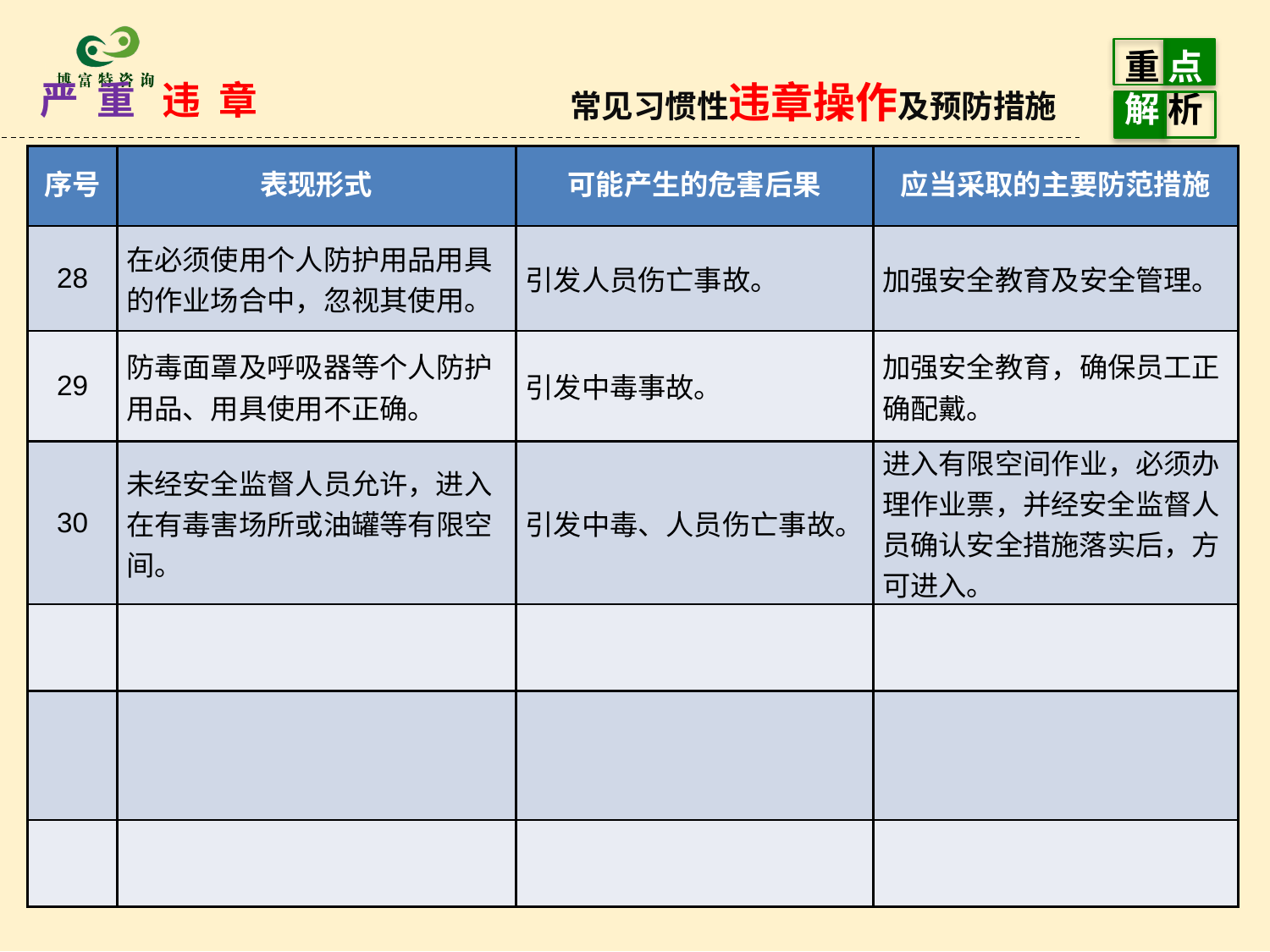

严  重   违  章
| 序号 | 表现形式 | 可能产生的危害后果 | 应当采取的主要防范措施 |
| --- | --- | --- | --- |
| 28 | 在必须使用个人防护用品用具的作业场合中，忽视其使用。 | 引发人员伤亡事故。 | 加强安全教育及安全管理。 |
| 29 | 防毒面罩及呼吸器等个人防护用品、用具使用不正确。 | 引发中毒事故。 | 加强安全教育，确保员工正确配戴。 |
| 30 | 未经安全监督人员允许，进入在有毒害场所或油罐等有限空间。 | 引发中毒、人员伤亡事故。 | 进入有限空间作业，必须办理作业票，并经安全监督人员确认安全措施落实后，方可进入。 |
|  |  |  |  |
|  |  |  |  |
|  |  |  |  |